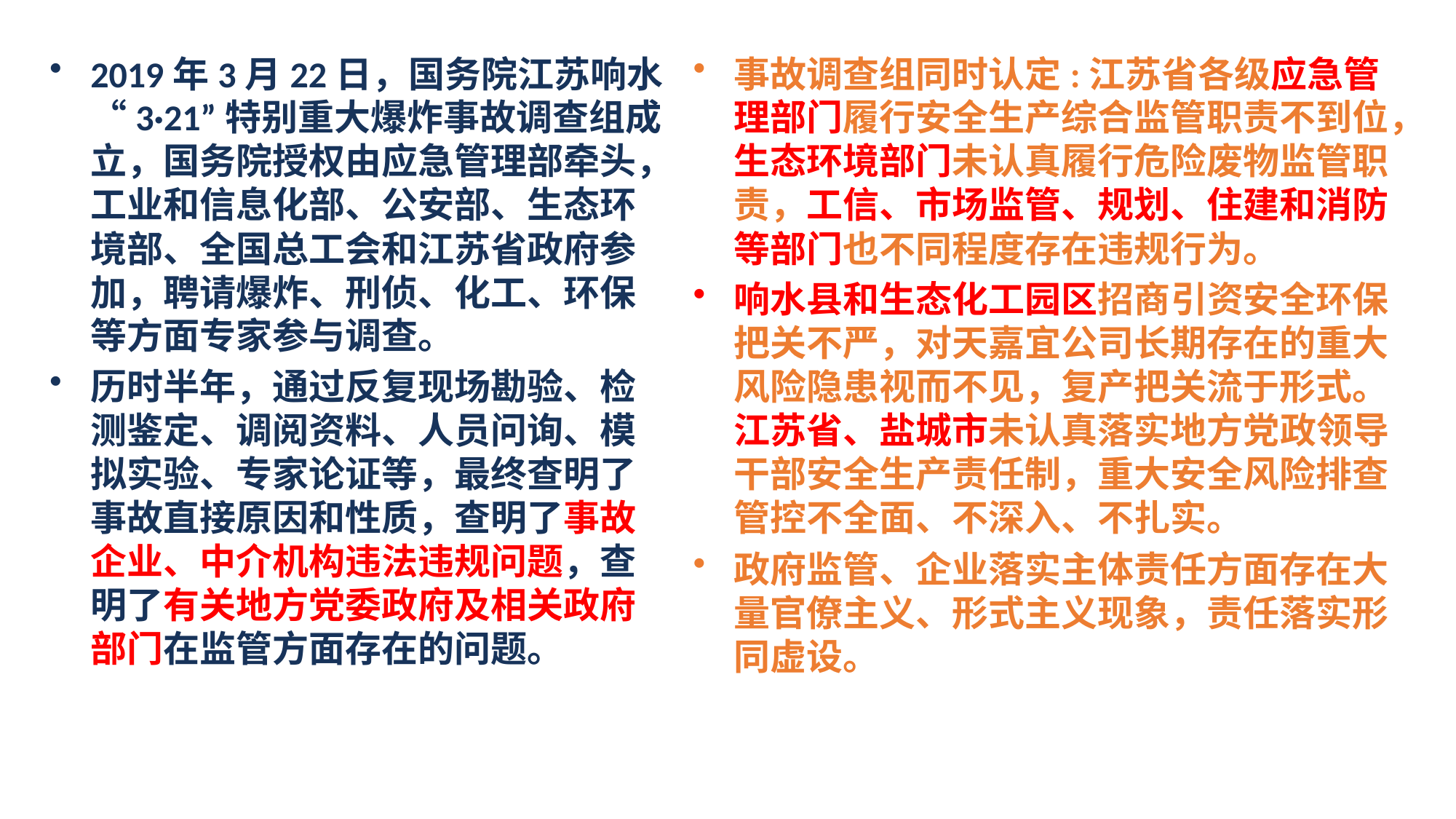

2019年3月22日，国务院江苏响水“3·21”特别重大爆炸事故调查组成立，国务院授权由应急管理部牵头，工业和信息化部、公安部、生态环境部、全国总工会和江苏省政府参加，聘请爆炸、刑侦、化工、环保等方面专家参与调查。
历时半年，通过反复现场勘验、检测鉴定、调阅资料、人员问询、模拟实验、专家论证等，最终查明了事故直接原因和性质，查明了事故企业、中介机构违法违规问题，查明了有关地方党委政府及相关政府部门在监管方面存在的问题。

事故调查组同时认定:江苏省各级应急管理部门履行安全生产综合监管职责不到位，生态环境部门未认真履行危险废物监管职责，工信、市场监管、规划、住建和消防等部门也不同程度存在违规行为。
响水县和生态化工园区招商引资安全环保把关不严，对天嘉宜公司长期存在的重大风险隐患视而不见，复产把关流于形式。江苏省、盐城市未认真落实地方党政领导干部安全生产责任制，重大安全风险排查管控不全面、不深入、不扎实。
政府监管、企业落实主体责任方面存在大量官僚主义、形式主义现象，责任落实形同虚设。

60